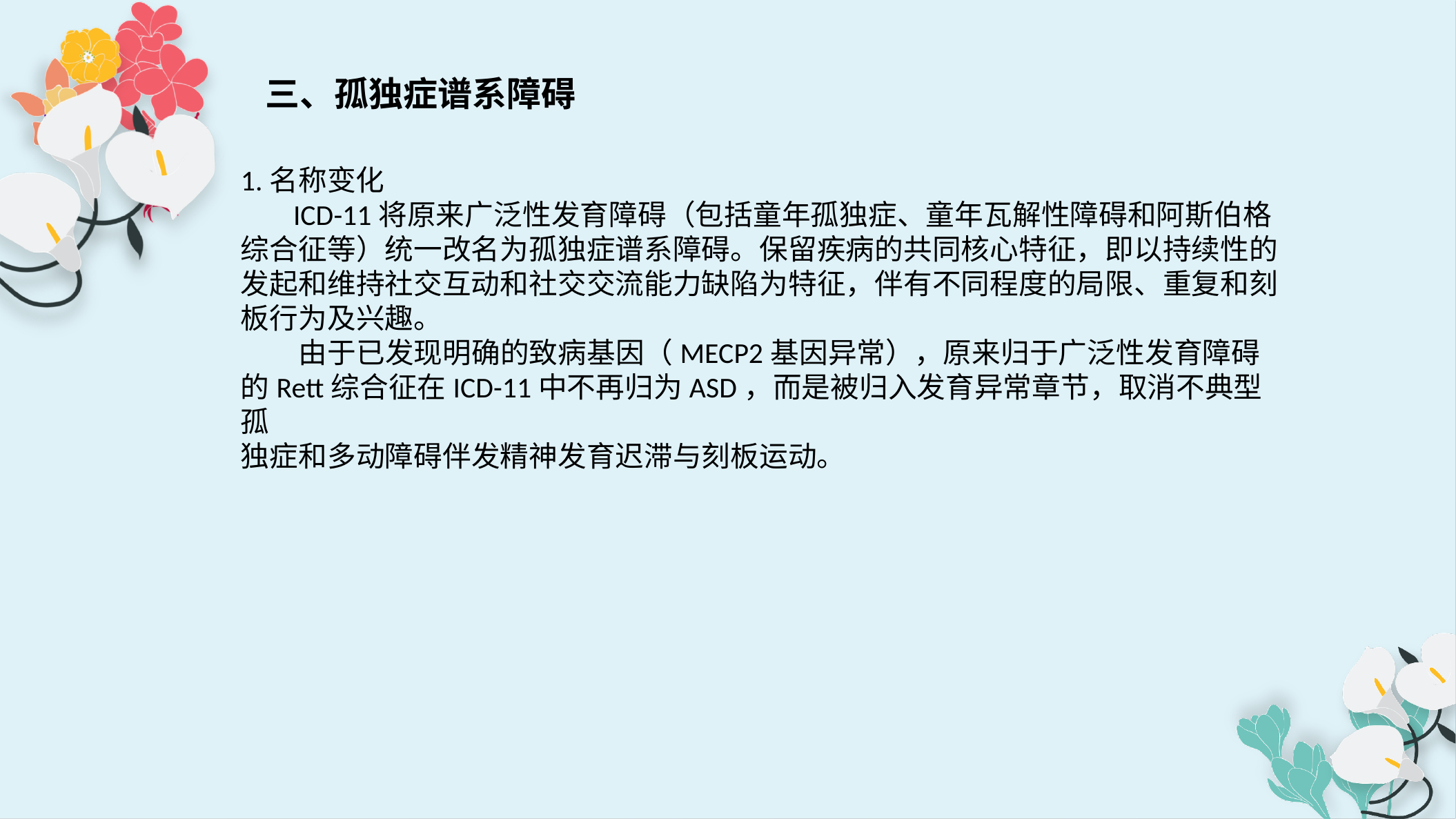

三、孤独症谱系障碍
1.名称变化
        ICD-11将原来广泛性发育障碍（包括童年孤独症、童年瓦解性障碍和阿斯伯格综合征等）统一改名为孤独症谱系障碍。保留疾病的共同核心特征，即以持续性的发起和维持社交互动和社交交流能力缺陷为特征，伴有不同程度的局限、重复和刻板行为及兴趣。
        由于已发现明确的致病基因（MECP2基因异常），原来归于广泛性发育障碍的Rett综合征在ICD-11中不再归为ASD，而是被归入发育异常章节，取消不典型孤
独症和多动障碍伴发精神发育迟滞与刻板运动。